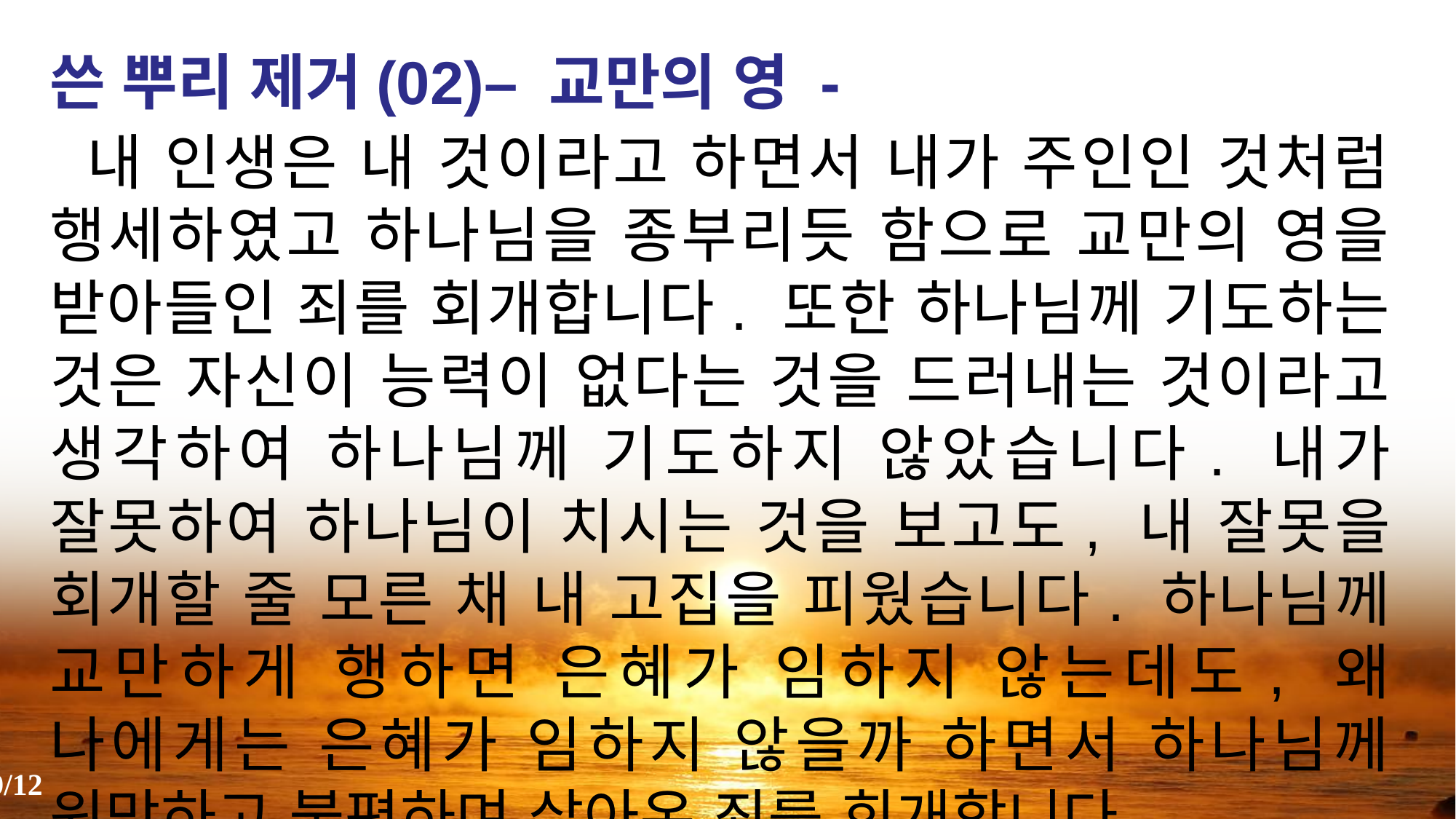

쓴 뿌리 제거(02)– 교만의 영 -
 내 인생은 내 것이라고 하면서 내가 주인인 것처럼 행세하였고 하나님을 종부리듯 함으로 교만의 영을 받아들인 죄를 회개합니다. 또한 하나님께 기도하는 것은 자신이 능력이 없다는 것을 드러내는 것이라고 생각하여 하나님께 기도하지 않았습니다. 내가 잘못하여 하나님이 치시는 것을 보고도, 내 잘못을 회개할 줄 모른 채 내 고집을 피웠습니다. 하나님께 교만하게 행하면 은혜가 임하지 않는데도, 왜 나에게는 은혜가 임하지 않을까 하면서 하나님께 원망하고 불평하며 살아온 죄를 회개합니다.